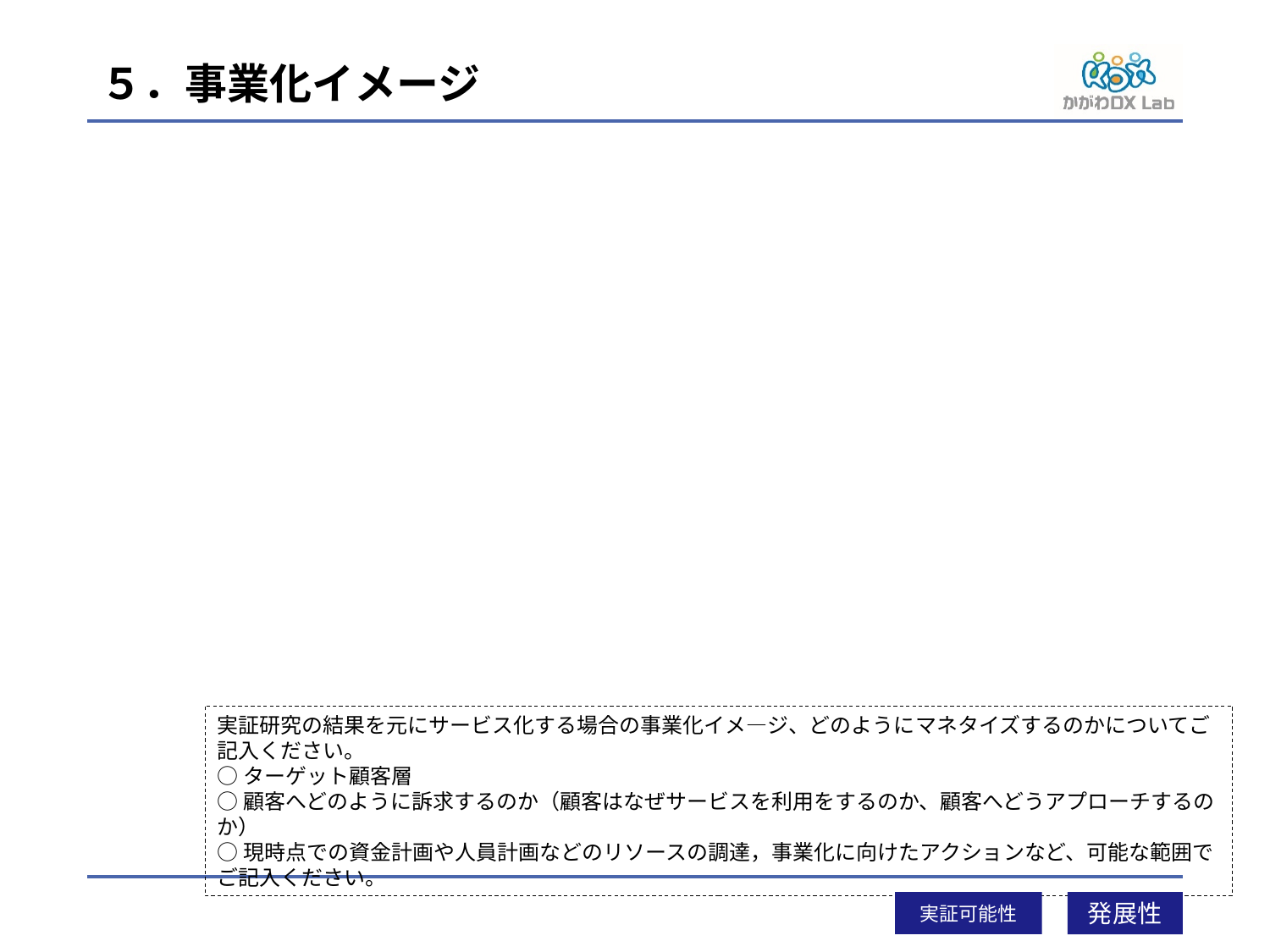

# ５．事業化イメージ

実証研究の結果を元にサービス化する場合の事業化イメ―ジ、どのようにマネタイズするのかについてご記入ください。
○ターゲット顧客層
○顧客へどのように訴求するのか（顧客はなぜサービスを利用をするのか、顧客へどうアプローチするのか）
○現時点での資金計画や人員計画などのリソースの調達，事業化に向けたアクションなど、可能な範囲でご記入ください。
実証可能性
発展性